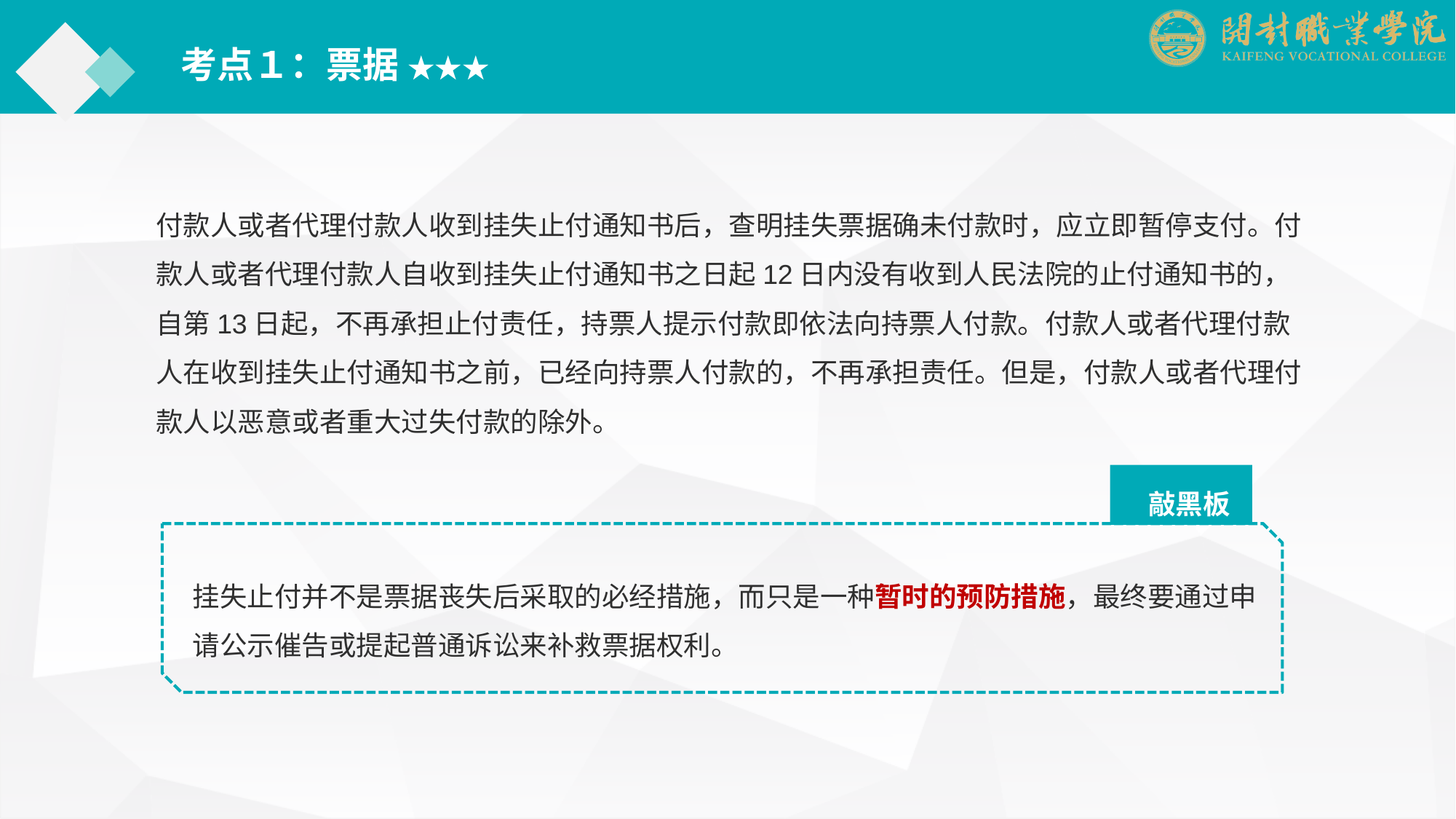

考点１：票据 ★★★
付款人或者代理付款人收到挂失止付通知书后，查明挂失票据确未付款时，应立即暂停支付。付款人或者代理付款人自收到挂失止付通知书之日起12日内没有收到人民法院的止付通知书的，自第13日起，不再承担止付责任，持票人提示付款即依法向持票人付款。付款人或者代理付款人在收到挂失止付通知书之前，已经向持票人付款的，不再承担责任。但是，付款人或者代理付款人以恶意或者重大过失付款的除外。
　敲黑板

挂失止付并不是票据丧失后采取的必经措施，而只是一种暂时的预防措施，最终要通过申请公示催告或提起普通诉讼来补救票据权利。